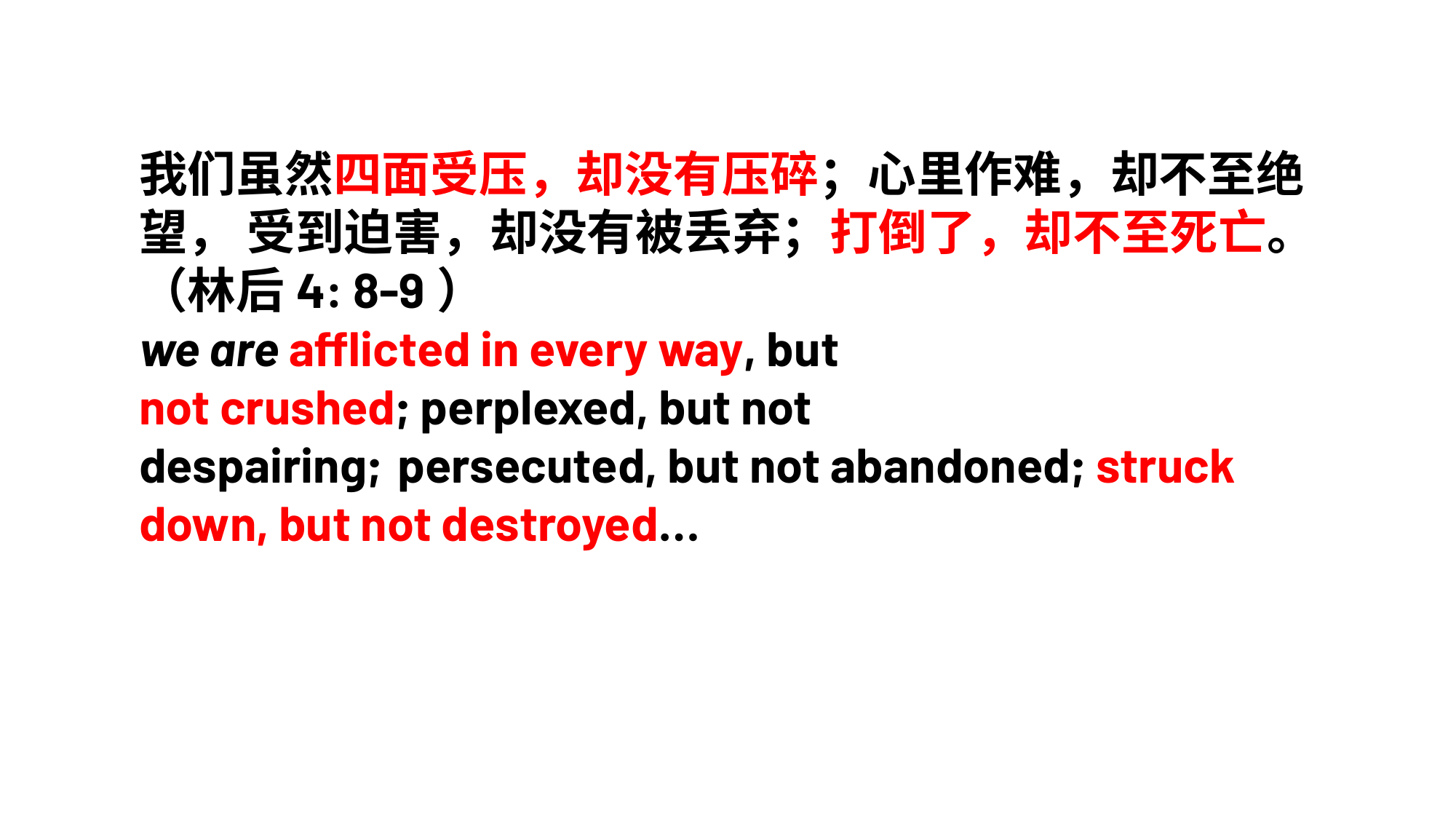

我们虽然四面受压，却没有压碎；心里作难，却不至绝望， 受到迫害，却没有被丢弃；打倒了，却不至死亡。（林后4: 8-9）
we are afflicted in every way, but not crushed; perplexed, but not despairing;  persecuted, but not abandoned; struck down, but not destroyed…